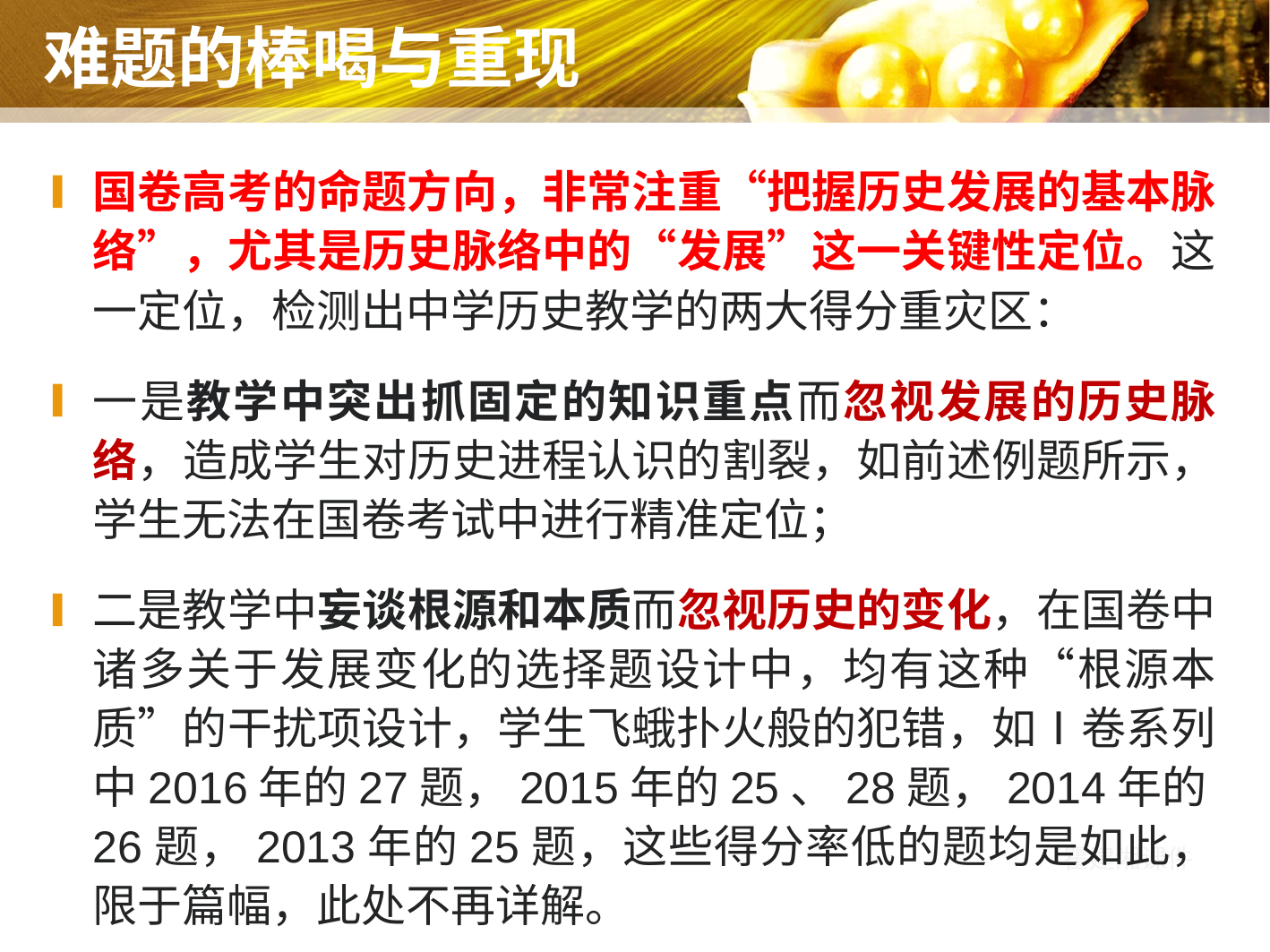

# 难题的棒喝与重现
国卷高考的命题方向，非常注重“把握历史发展的基本脉络”，尤其是历史脉络中的“发展”这一关键性定位。这一定位，检测出中学历史教学的两大得分重灾区：
一是教学中突出抓固定的知识重点而忽视发展的历史脉络，造成学生对历史进程认识的割裂，如前述例题所示，学生无法在国卷考试中进行精准定位；
二是教学中妄谈根源和本质而忽视历史的变化，在国卷中诸多关于发展变化的选择题设计中，均有这种“根源本质”的干扰项设计，学生飞蛾扑火般的犯错，如Ⅰ卷系列中2016年的27题，2015年的25、28题，2014年的26题，2013年的25题，这些得分率低的题均是如此，限于篇幅，此处不再详解。